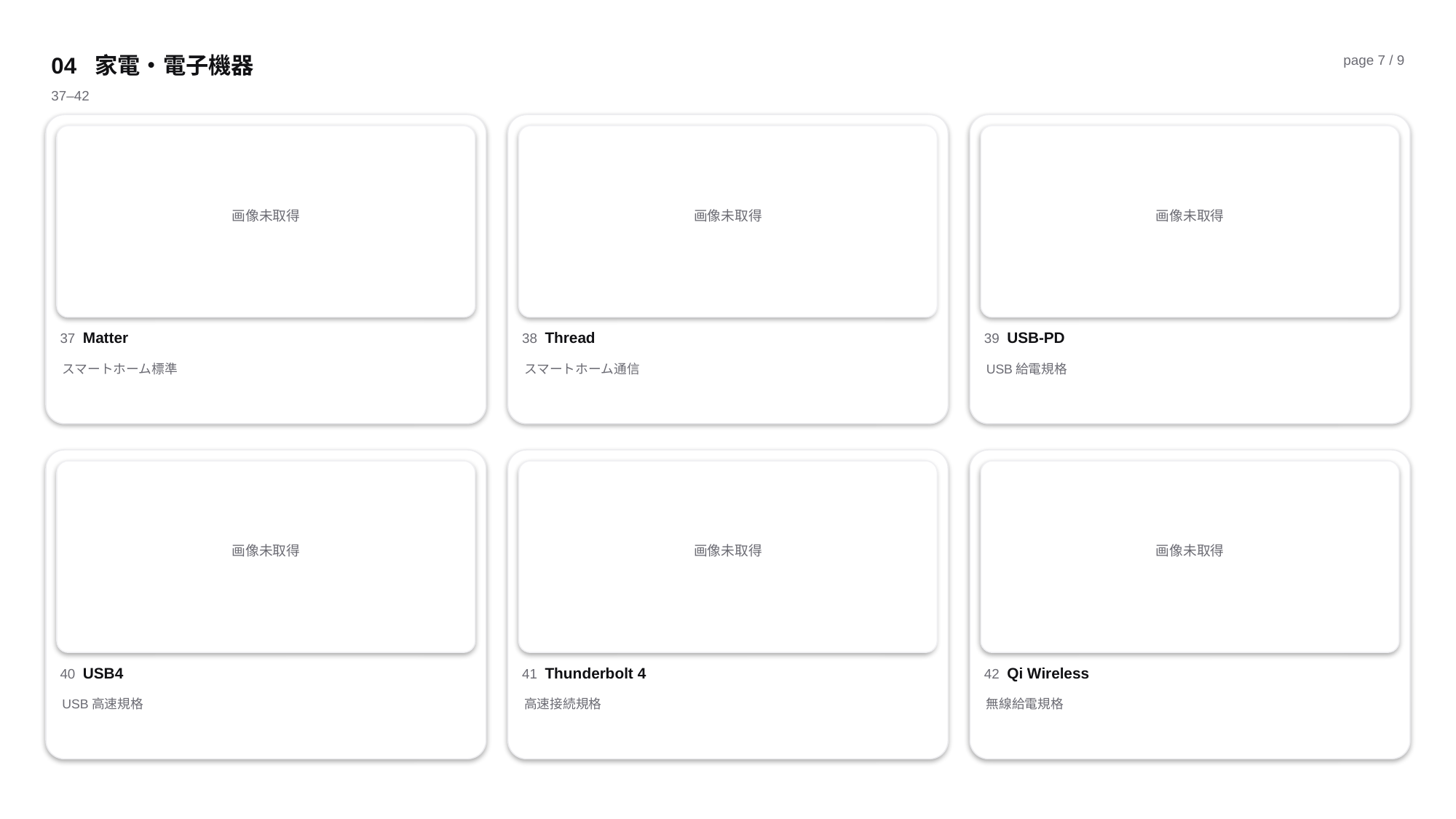

04  家電・電子機器
page 7 / 9
37–42

画像未取得
画像未取得
画像未取得
37  Matter
38  Thread
39  USB-PD
スマートホーム標準
スマートホーム通信
USB給電規格

画像未取得
画像未取得
画像未取得
40  USB4
41  Thunderbolt 4
42  Qi Wireless
USB高速規格
高速接続規格
無線給電規格